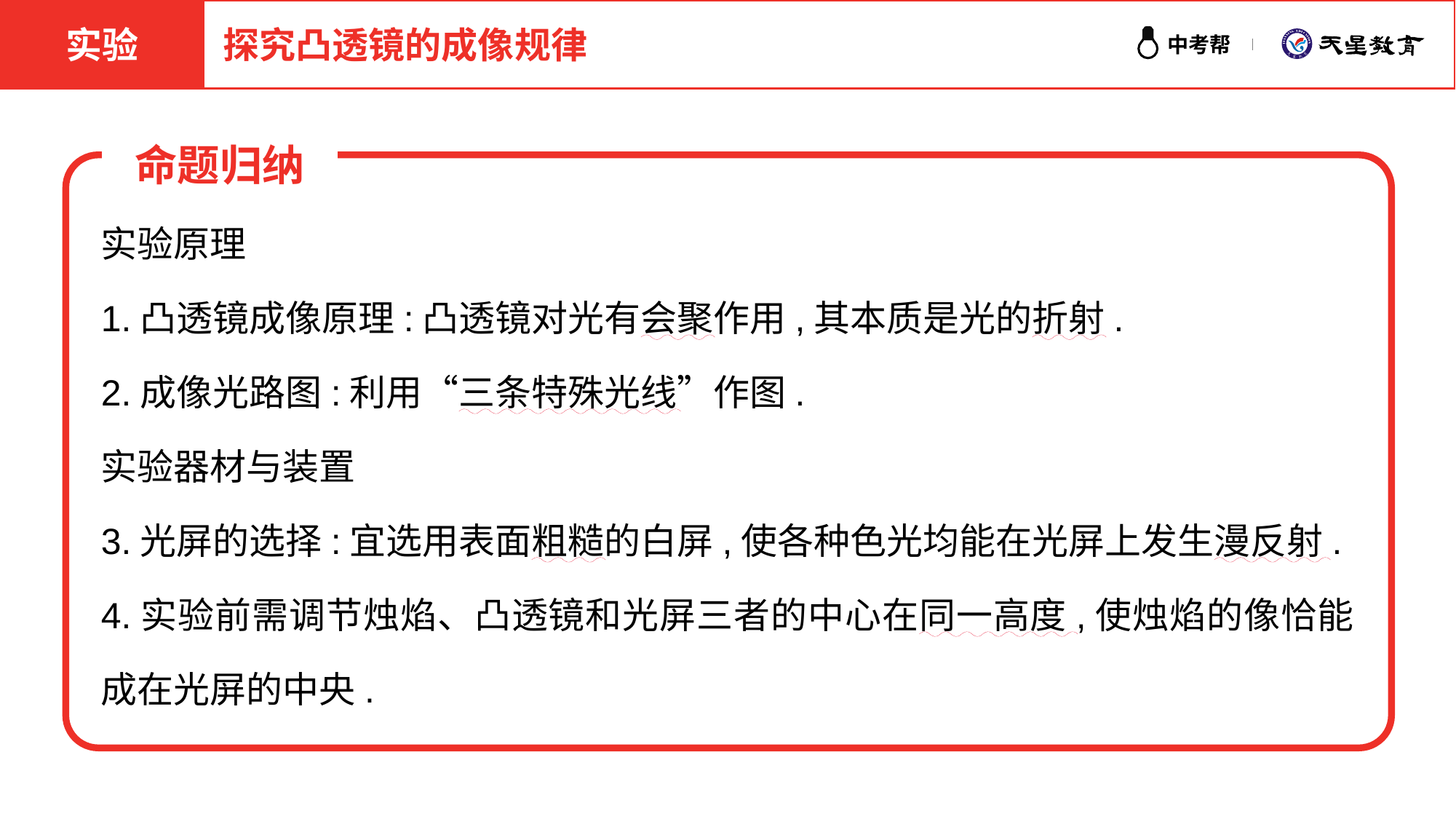

实验
探究凸透镜的成像规律
命题归纳

实验原理
1.凸透镜成像原理:凸透镜对光有会聚作用,其本质是光的折射.
2.成像光路图:利用“三条特殊光线”作图.
实验器材与装置
3.光屏的选择:宜选用表面粗糙的白屏,使各种色光均能在光屏上发生漫反射.
4.实验前需调节烛焰、凸透镜和光屏三者的中心在同一高度,使烛焰的像恰能成在光屏的中央.